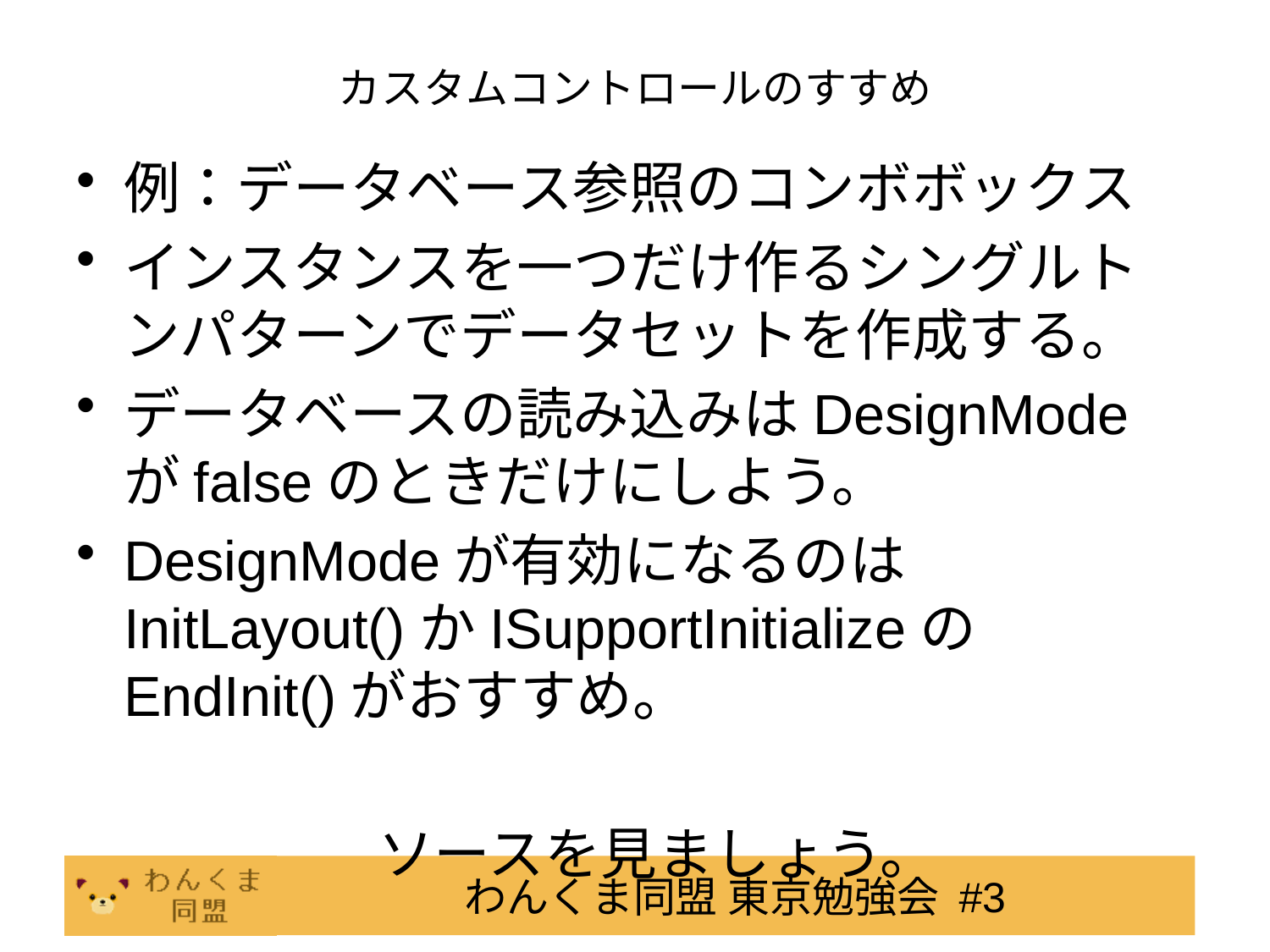

# カスタムコントロールのすすめ
例：データベース参照のコンボボックス
インスタンスを一つだけ作るシングルトンパターンでデータセットを作成する。
データベースの読み込みはDesignModeがfalseのときだけにしよう。
DesignModeが有効になるのはInitLayout()かISupportInitializeのEndInit()がおすすめ。

			ソースを見ましょう。